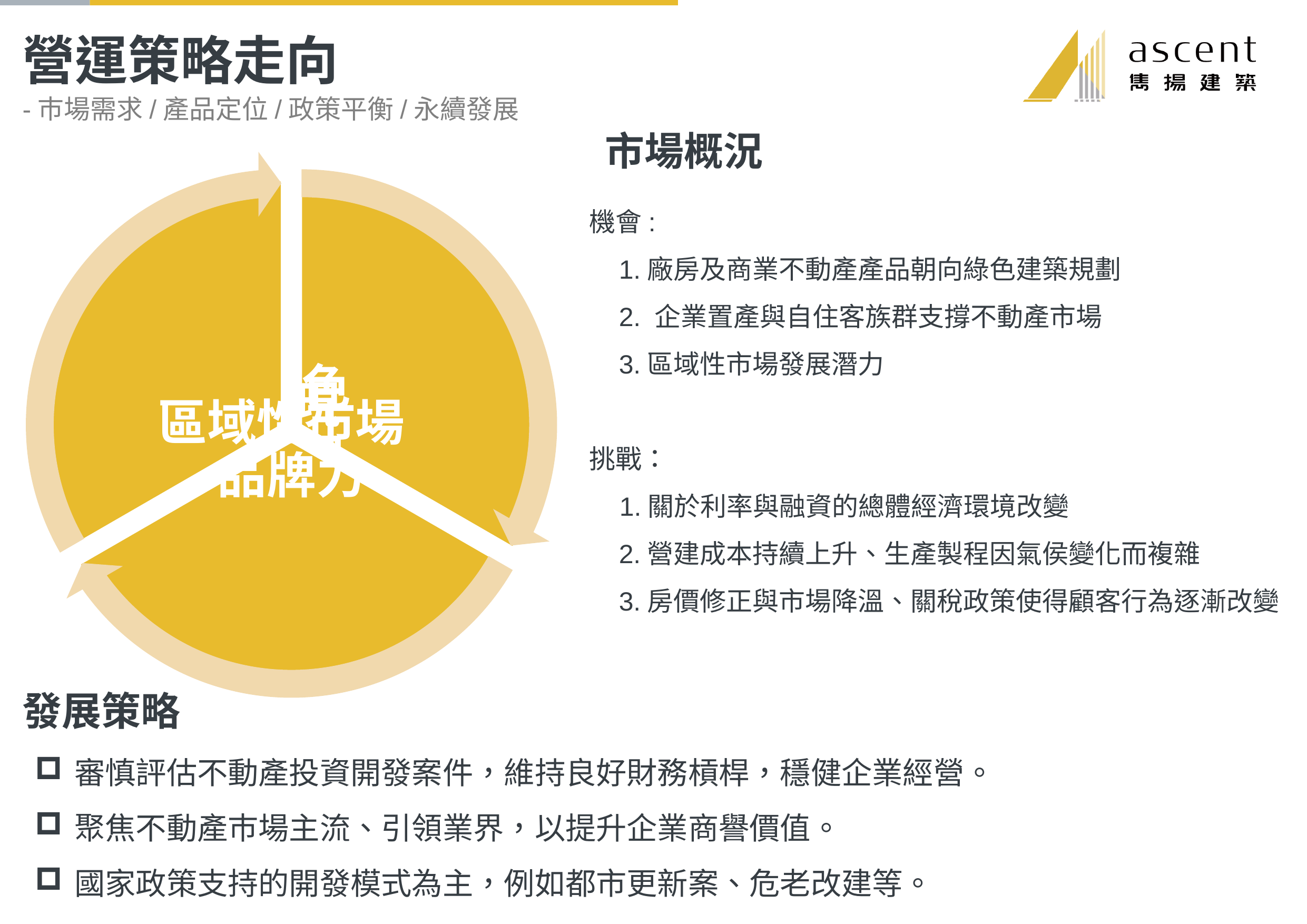

# 營運策略走向
-巿場需求/產品定位/政策平衡/永續發展
市場概況
綠色
產品
展現
品牌力
區域性市場
機會:
    1.廠房及商業不動產產品朝向綠色建築規劃
    2. 企業置產與自住客族群支撐不動產市場
    3.區域性市場發展潛力

挑戰：
    1.關於利率與融資的總體經濟環境改變
    2.營建成本持續上升、生產製程因氣侯變化而複雜
    3.房價修正與市場降溫、關稅政策使得顧客行為逐漸改變

發展策略
審慎評估不動產投資開發案件，維持良好財務槓桿，穩健企業經營。
聚焦不動產巿場主流、引領業界，以提升企業商譽價值。
國家政策支持的開發模式為主，例如都市更新案、危老改建等。